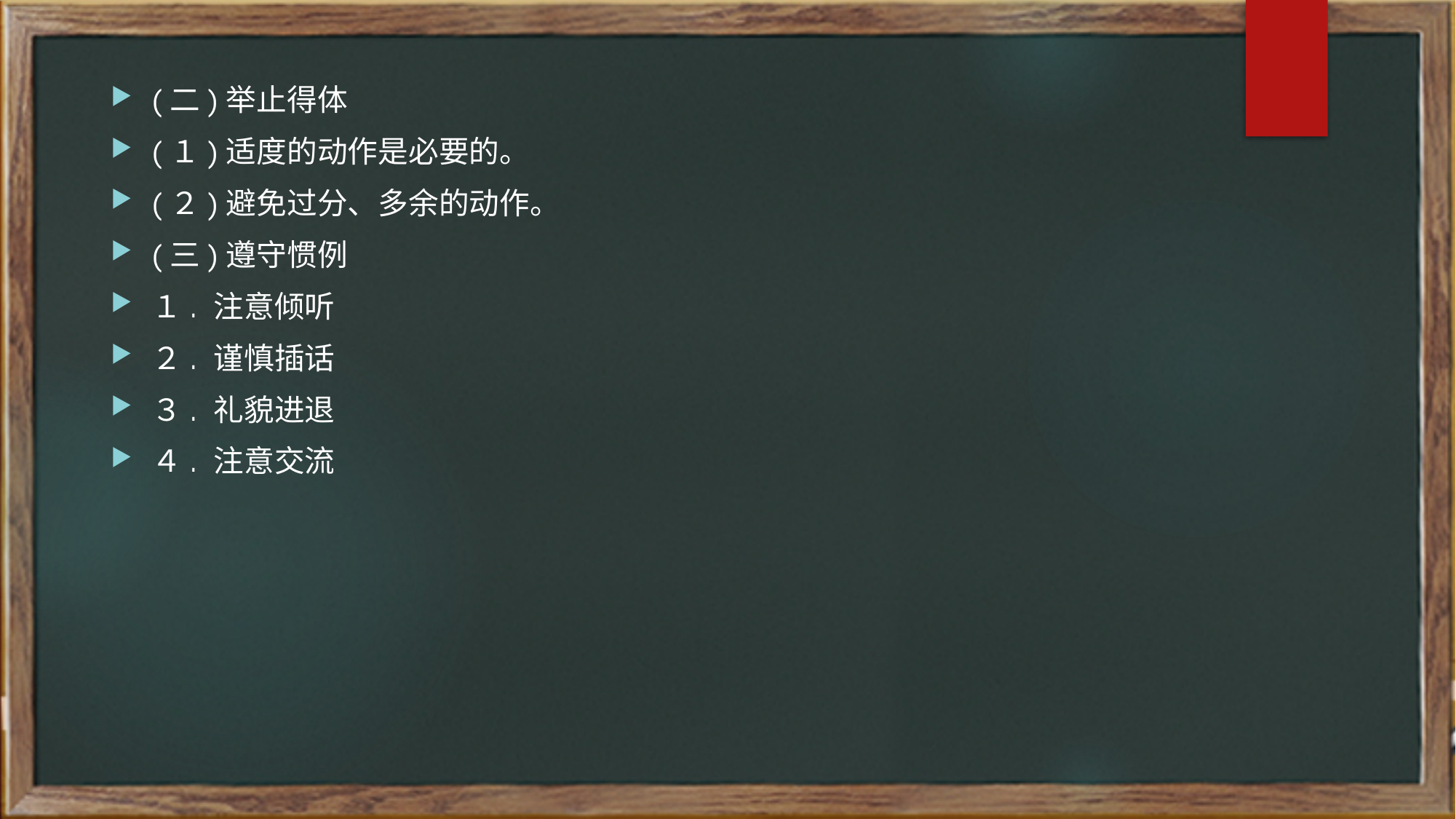

(二)举止得体
(１)适度的动作是必要的。
(２)避免过分、多余的动作。
(三)遵守惯例
１. 注意倾听
２. 谨慎插话
３. 礼貌进退
４. 注意交流